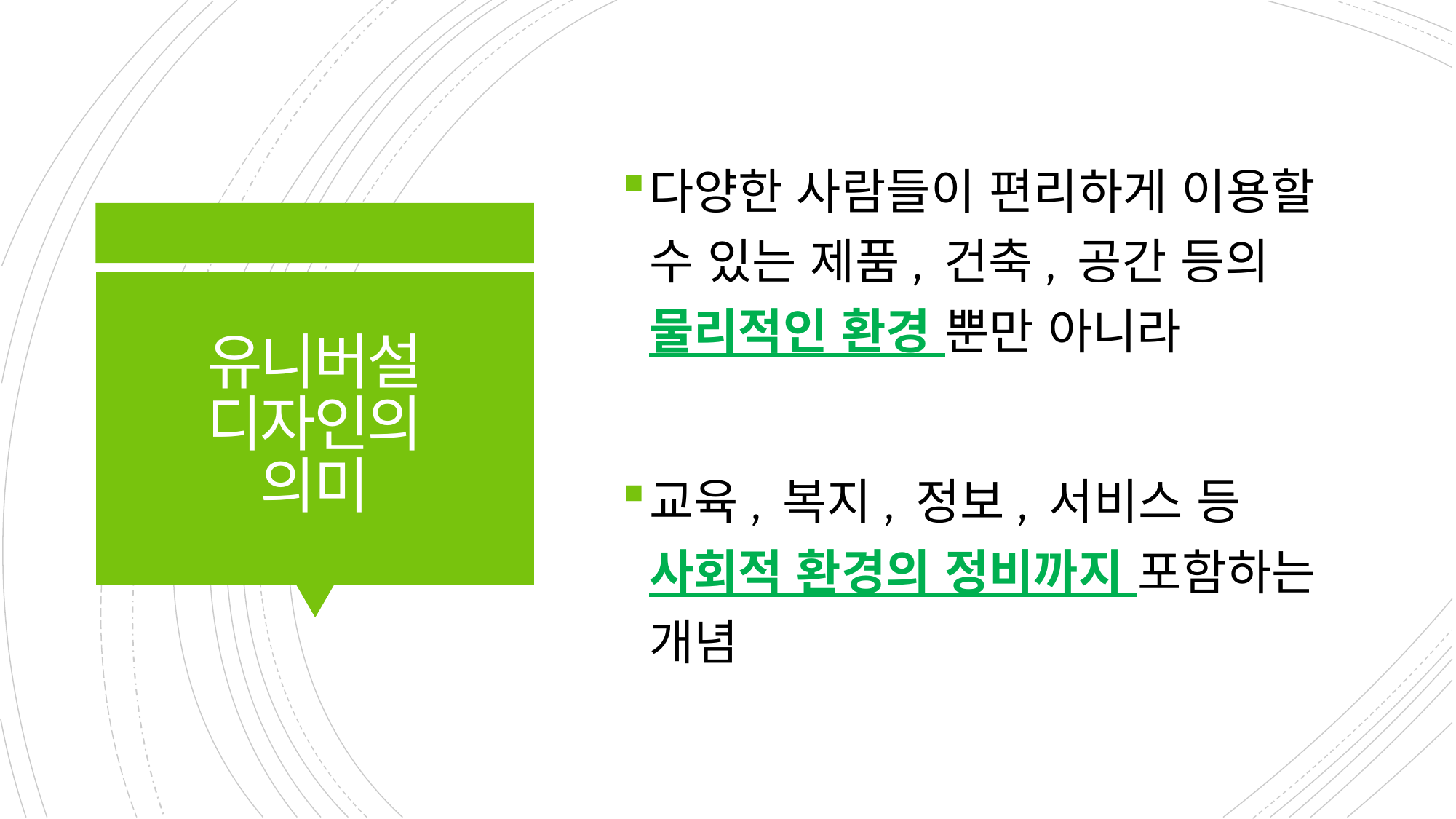

다양한 사람들이 편리하게 이용할 수 있는 제품, 건축, 공간 등의 물리적인 환경 뿐만 아니라

교육, 복지, 정보, 서비스 등 사회적 환경의 정비까지 포함하는 개념
# 유니버설 디자인의 의미